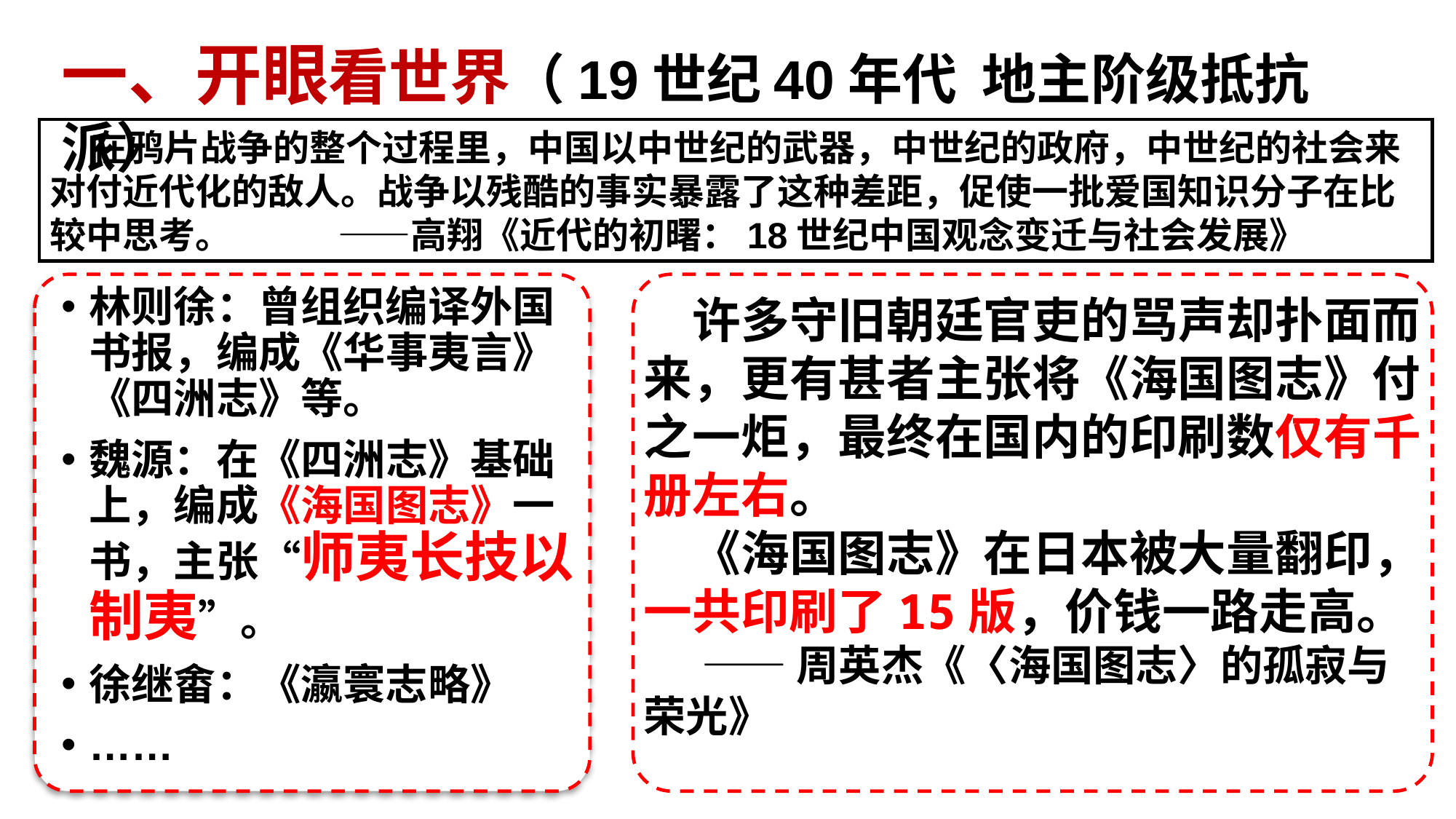

一、开眼看世界（19世纪40年代  地主阶级抵抗派）
    在鸦片战争的整个过程里，中国以中世纪的武器，中世纪的政府，中世纪的社会来对付近代化的敌人。战争以残酷的事实暴露了这种差距，促使一批爱国知识分子在比较中思考。             ——高翔《近代的初曙：18世纪中国观念变迁与社会发展》

林则徐：曾组织编译外国书报，编成《华事夷言》《四洲志》等。
魏源：在《四洲志》基础上，编成《海国图志》一书，主张“师夷长技以制夷”。
徐继畬：《瀛寰志略》
……

    许多守旧朝廷官吏的骂声却扑面而来，更有甚者主张将《海国图志》付之一炬，最终在国内的印刷数仅有千册左右。
　《海国图志》在日本被大量翻印，一共印刷了15版，价钱一路走高。
      ——周英杰《〈海国图志〉的孤寂与荣光》